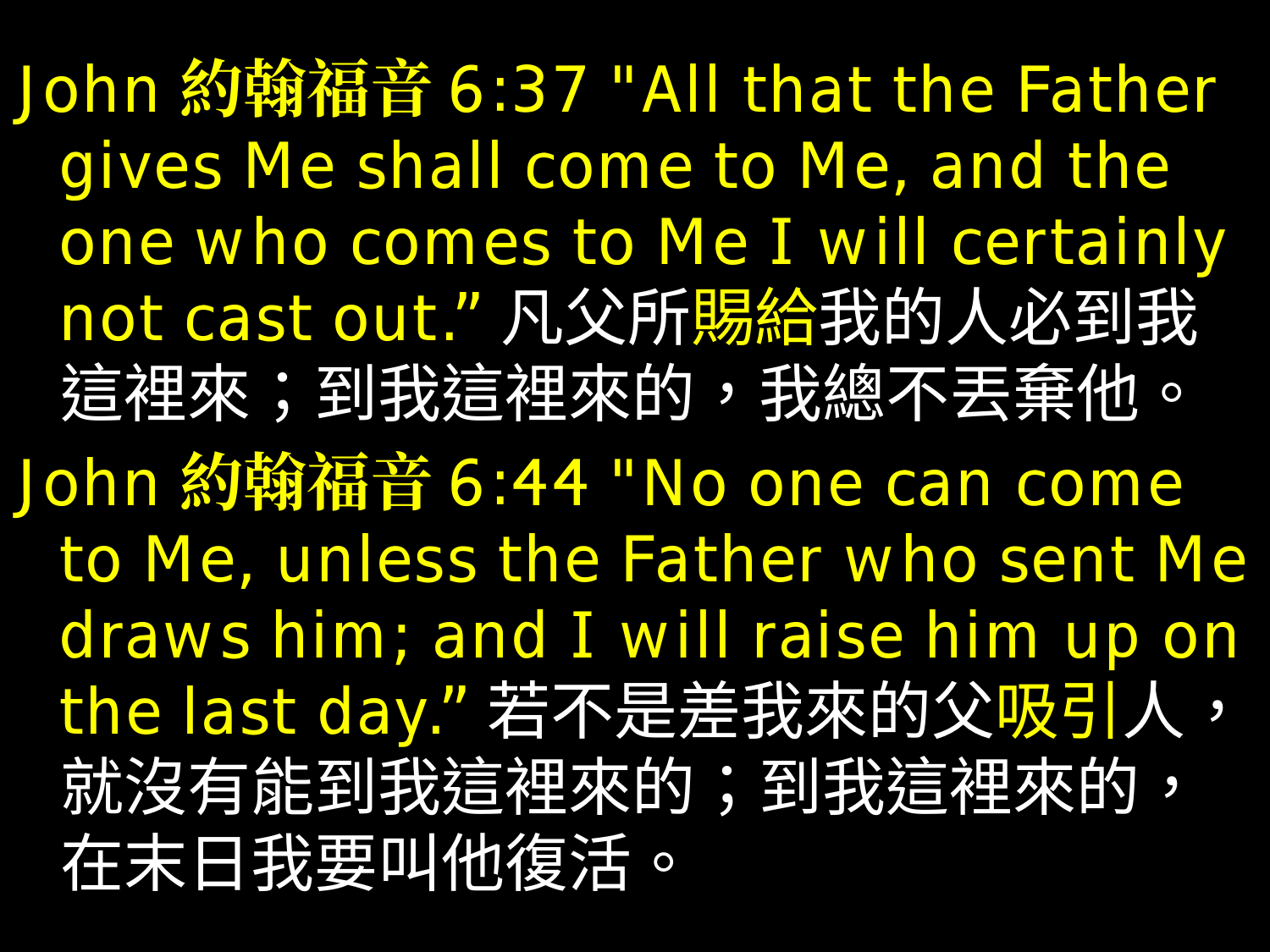

John約翰福音6:37 "All that the Father gives Me shall come to Me, and the one who comes to Me I will certainly not cast out.”凡父所賜給我的人必到我這裡來；到我這裡來的，我總不丟棄他。
John約翰福音6:44 "No one can come to Me, unless the Father who sent Me draws him; and I will raise him up on the last day.”若不是差我來的父吸引人，就沒有能到我這裡來的；到我這裡來的，在末日我要叫他復活。